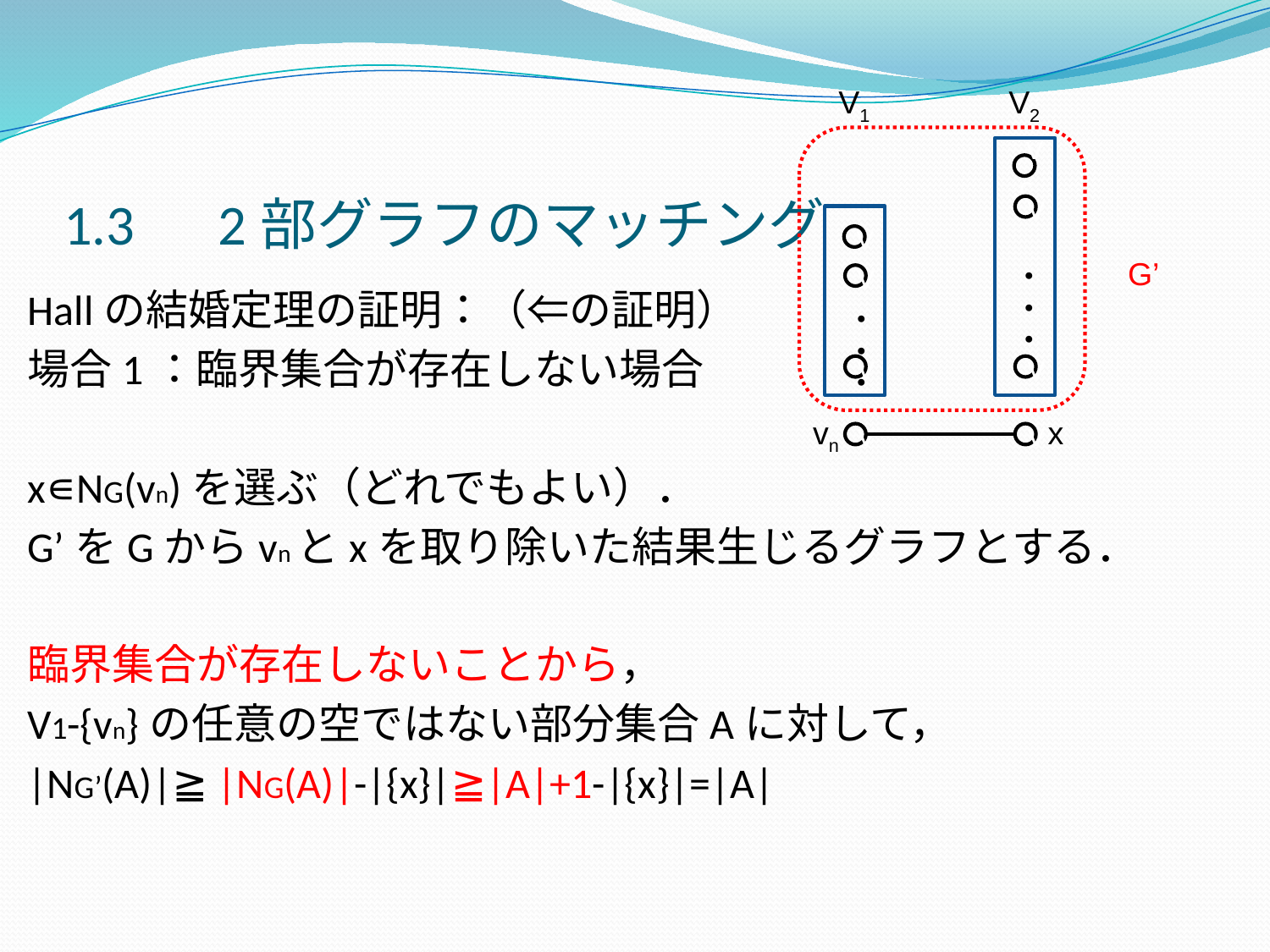

V1
V2
1.3　2部グラフのマッチング

ｖc
ｖ

ｖ
・・・
G’
ｖ
Hallの結婚定理の証明：（⇐の証明）
場合1：臨界集合が存在しない場合

x∊NG(vn)を選ぶ（どれでもよい）．
G’をGからvnとxを取り除いた結果生じるグラフとする．

臨界集合が存在しないことから，
V1-{vn}の任意の空ではない部分集合Aに対して，
|NG’(A)|≧ |NG(A)|-|{x}|≧|A|+1-|{x}|=|A|

・・・
ｖ
ｖ
vn
x
ｖ
ｖ